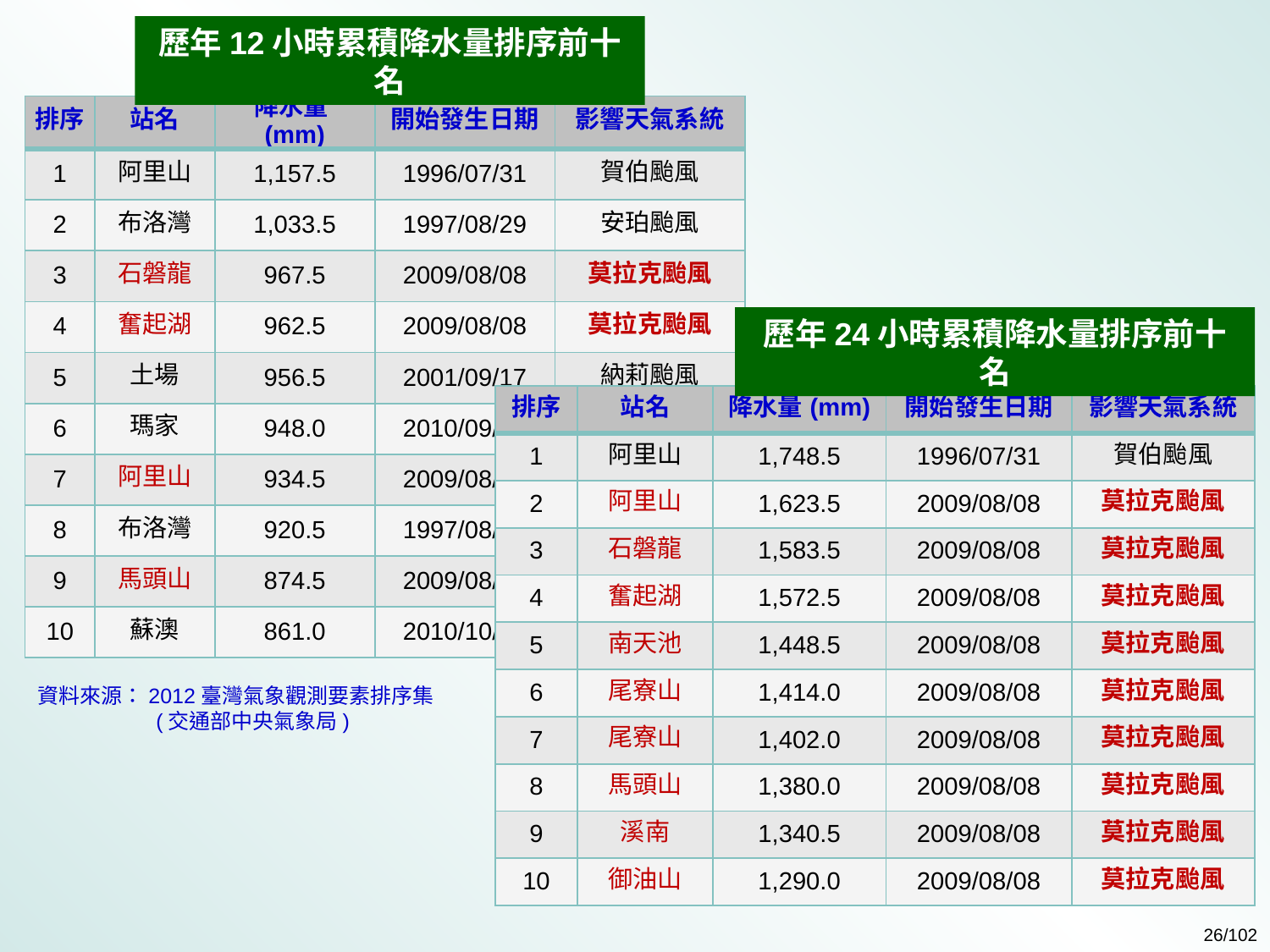

歷年12小時累積降水量排序前十名
| 排序 | 站名 | 降水量(mm) | 開始發生日期 | 影響天氣系統 |
| --- | --- | --- | --- | --- |
| 1 | 阿里山 | 1,157.5 | 1996/07/31 | 賀伯颱風 |
| 2 | 布洛灣 | 1,033.5 | 1997/08/29 | 安珀颱風 |
| 3 | 石磐龍 | 967.5 | 2009/08/08 | 莫拉克颱風 |
| 4 | 奮起湖 | 962.5 | 2009/08/08 | 莫拉克颱風 |
| 5 | 土場 | 956.5 | 2001/09/17 | 納莉颱風 |
| 6 | 瑪家 | 948.0 | 2010/09/19 | 凡那比颱風 |
| 7 | 阿里山 | 934.5 | 2009/08/08 | 莫拉克颱風 |
| 8 | 布洛灣 | 920.5 | 1997/08/28 | 安珀颱風 |
| 9 | 馬頭山 | 874.5 | 2009/08/08 | 莫拉克颱風 |
| 10 | 蘇澳 | 861.0 | 2010/10/21 | 梅姬颱風 |
歷年24小時累積降水量排序前十名
| 排序 | 站名 | 降水量(mm) | 開始發生日期 | 影響天氣系統 |
| --- | --- | --- | --- | --- |
| 1 | 阿里山 | 1,748.5 | 1996/07/31 | 賀伯颱風 |
| 2 | 阿里山 | 1,623.5 | 2009/08/08 | 莫拉克颱風 |
| 3 | 石磐龍 | 1,583.5 | 2009/08/08 | 莫拉克颱風 |
| 4 | 奮起湖 | 1,572.5 | 2009/08/08 | 莫拉克颱風 |
| 5 | 南天池 | 1,448.5 | 2009/08/08 | 莫拉克颱風 |
| 6 | 尾寮山 | 1,414.0 | 2009/08/08 | 莫拉克颱風 |
| 7 | 尾寮山 | 1,402.0 | 2009/08/08 | 莫拉克颱風 |
| 8 | 馬頭山 | 1,380.0 | 2009/08/08 | 莫拉克颱風 |
| 9 | 溪南 | 1,340.5 | 2009/08/08 | 莫拉克颱風 |
| 10 | 御油山 | 1,290.0 | 2009/08/08 | 莫拉克颱風 |
資料來源：2012臺灣氣象觀測要素排序集
                    (交通部中央氣象局)
26/102